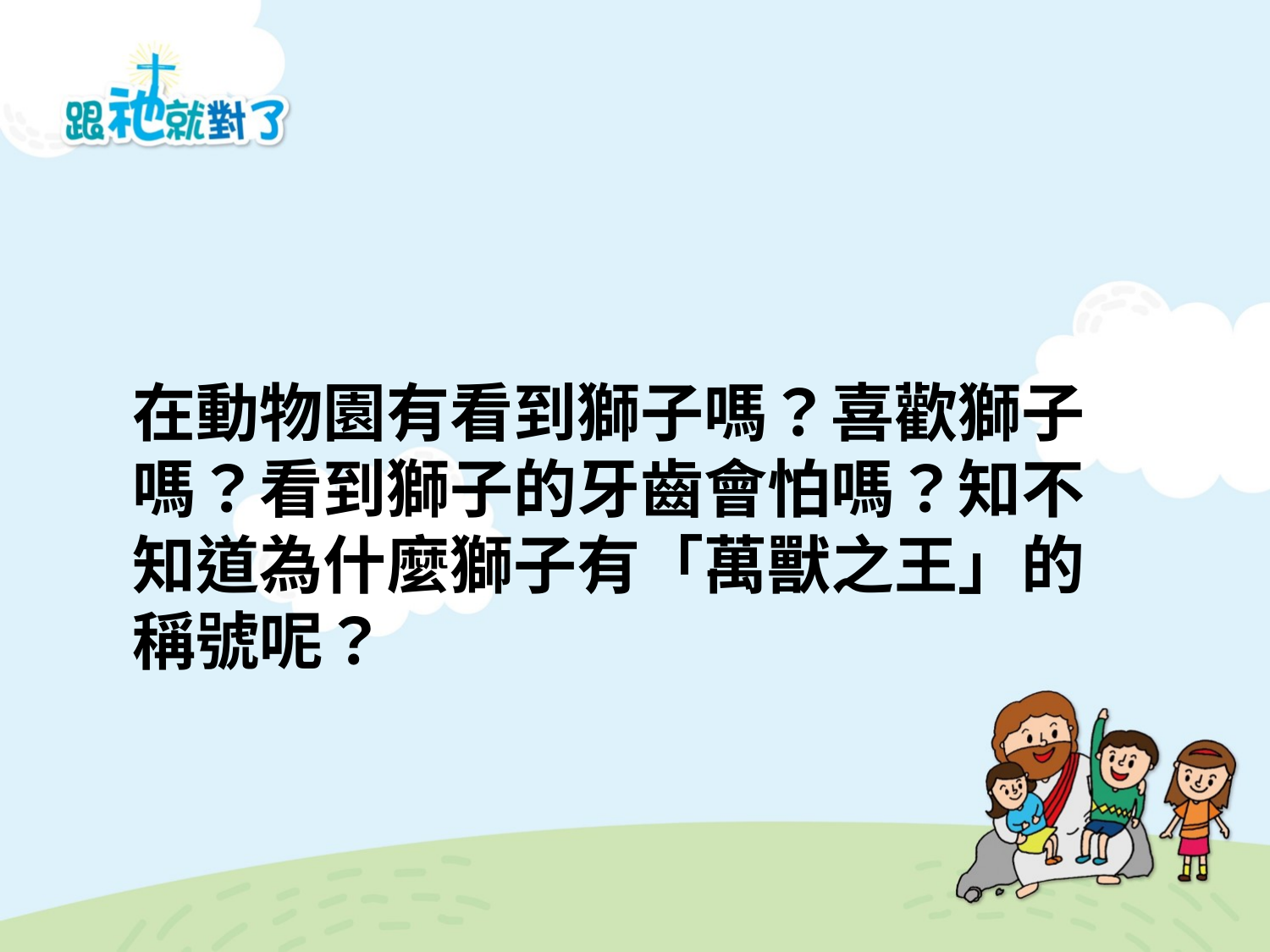

在動物園有看到獅子嗎？喜歡獅子嗎？看到獅子的牙齒會怕嗎？知不知道為什麼獅子有「萬獸之王」的稱號呢？